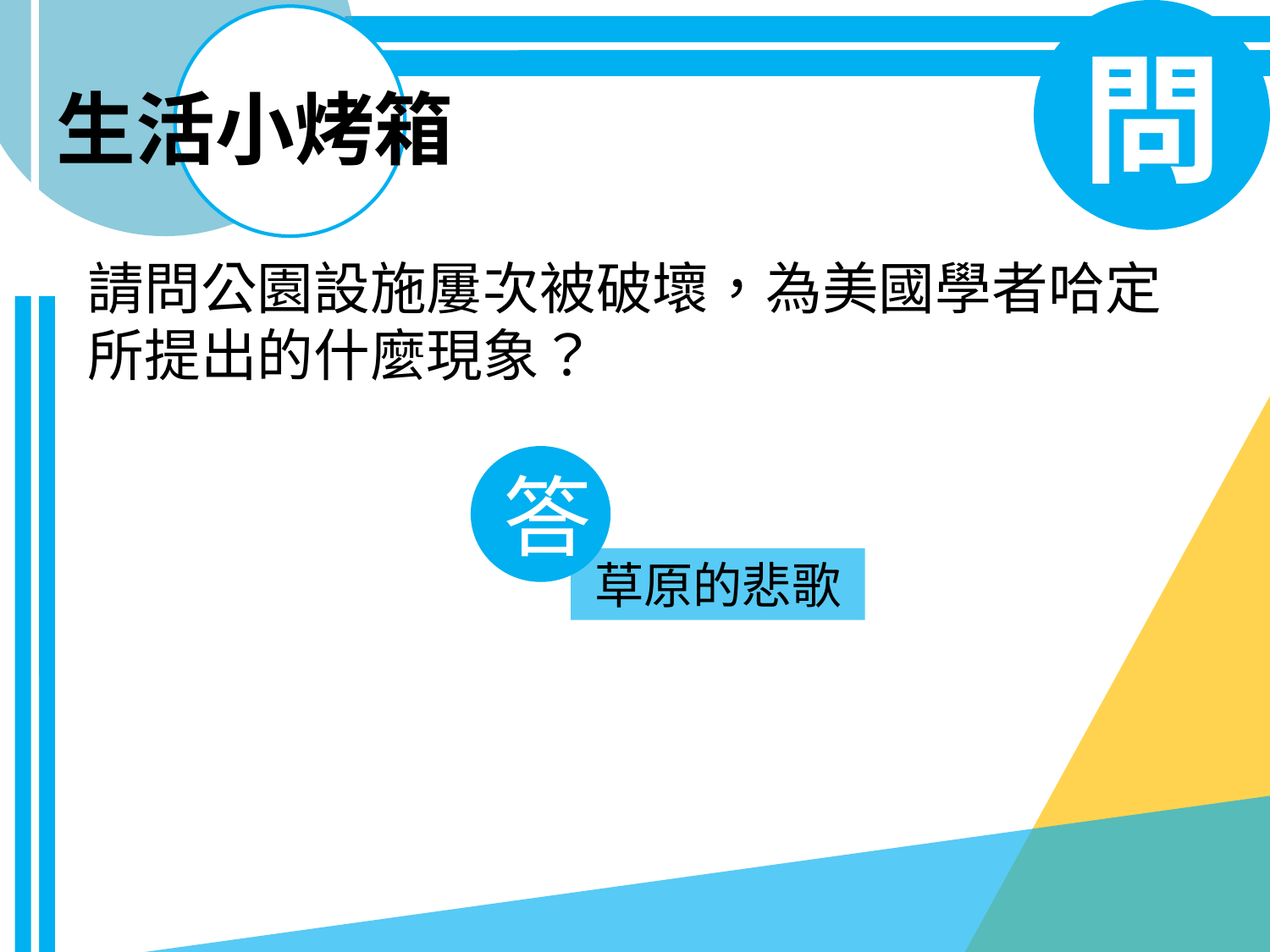

# 生活小烤箱
請問公園設施屢次被破壞，為美國學者哈定所提出的什麼現象？
答
草原的悲歌